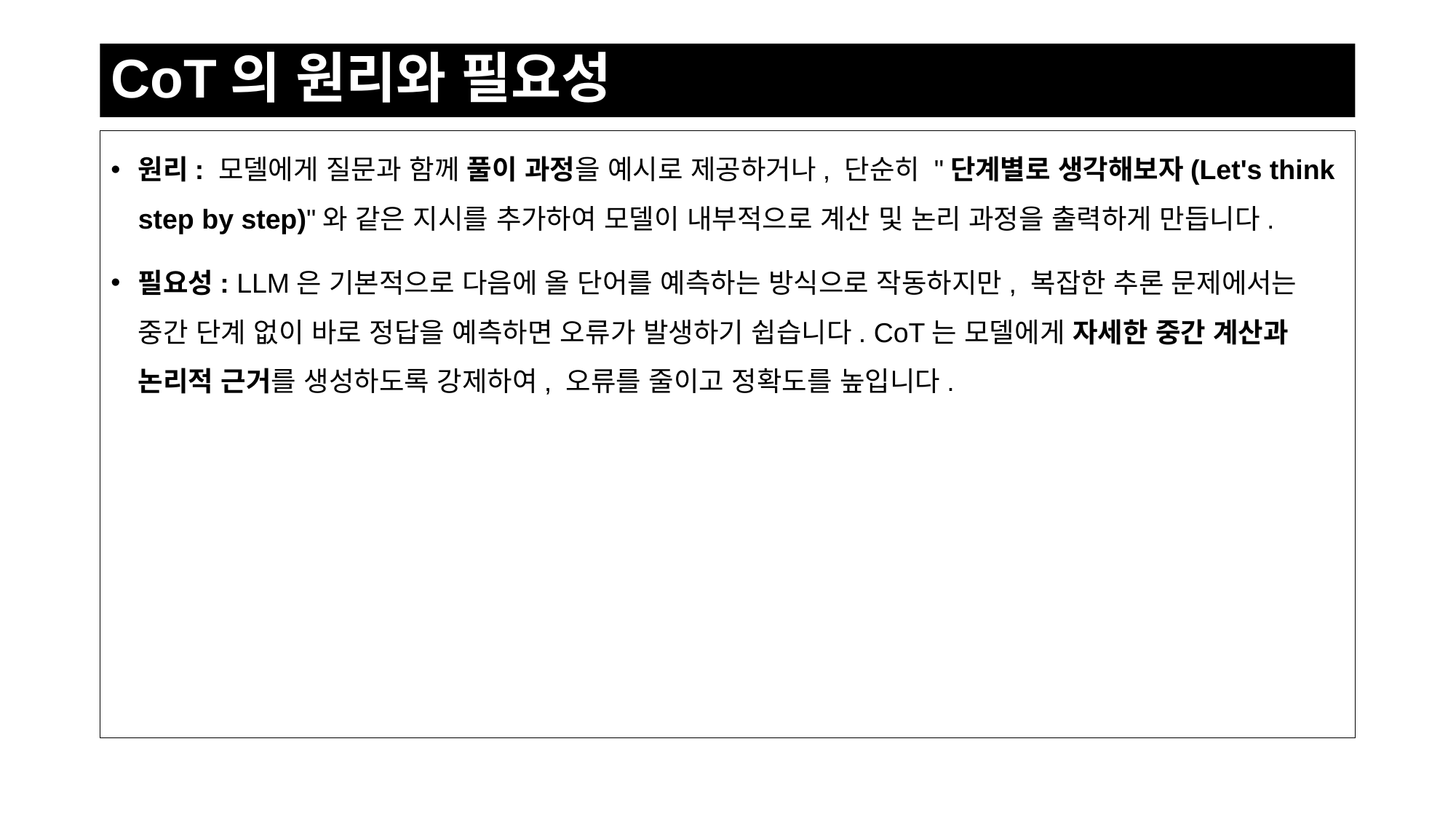

# CoT의 원리와 필요성
원리: 모델에게 질문과 함께 풀이 과정을 예시로 제공하거나, 단순히 "단계별로 생각해보자(Let's think step by step)"와 같은 지시를 추가하여 모델이 내부적으로 계산 및 논리 과정을 출력하게 만듭니다.
필요성: LLM은 기본적으로 다음에 올 단어를 예측하는 방식으로 작동하지만, 복잡한 추론 문제에서는 중간 단계 없이 바로 정답을 예측하면 오류가 발생하기 쉽습니다. CoT는 모델에게 자세한 중간 계산과 논리적 근거를 생성하도록 강제하여, 오류를 줄이고 정확도를 높입니다.